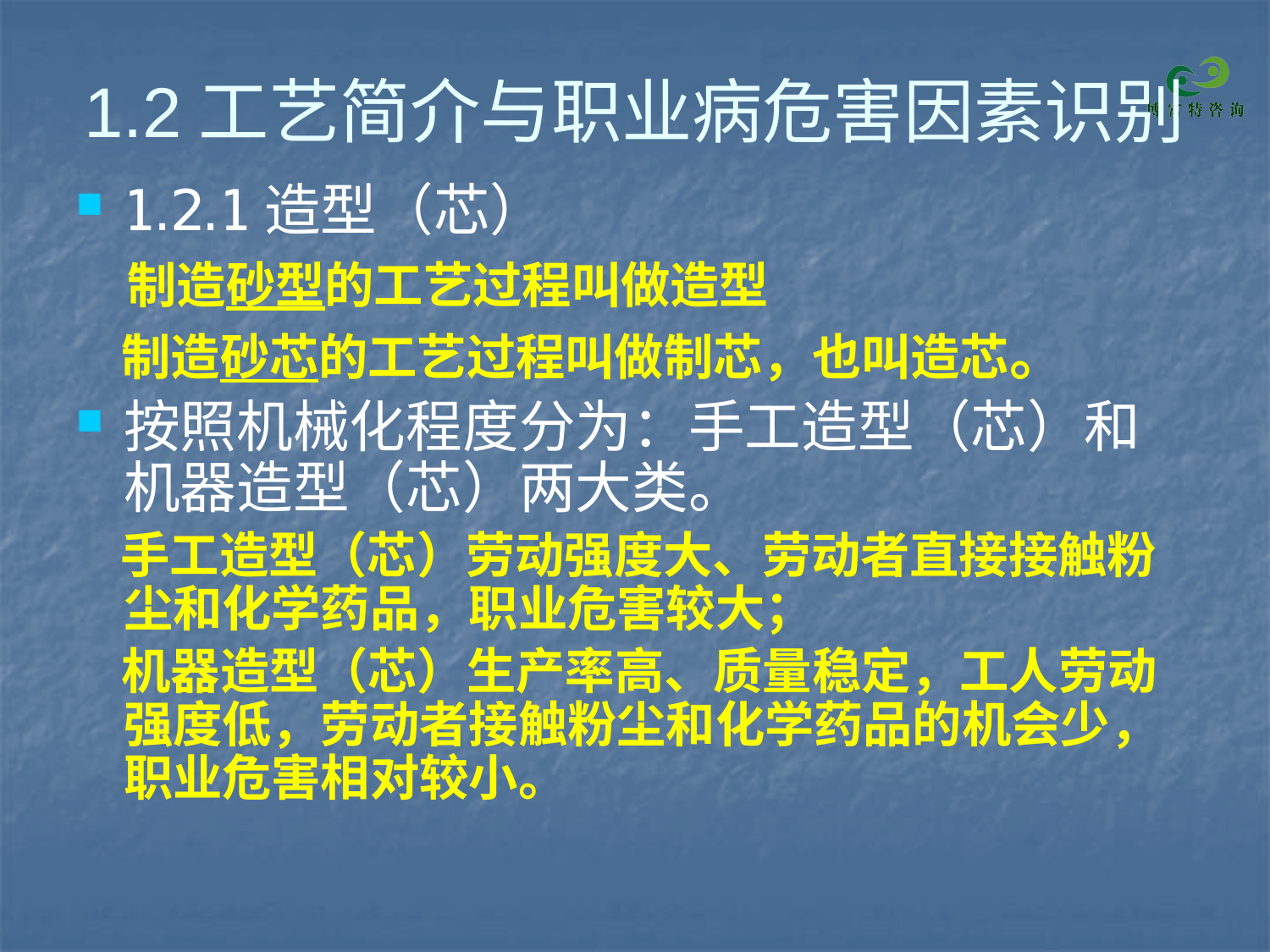

# 1.2工艺简介与职业病危害因素识别
1.2.1造型（芯）
   制造砂型的工艺过程叫做造型
   制造砂芯的工艺过程叫做制芯，也叫造芯。
按照机械化程度分为：手工造型（芯）和机器造型（芯）两大类。
   手工造型（芯）劳动强度大、劳动者直接接触粉尘和化学药品，职业危害较大；
   机器造型（芯）生产率高、质量稳定，工人劳动强度低，劳动者接触粉尘和化学药品的机会少，职业危害相对较小。